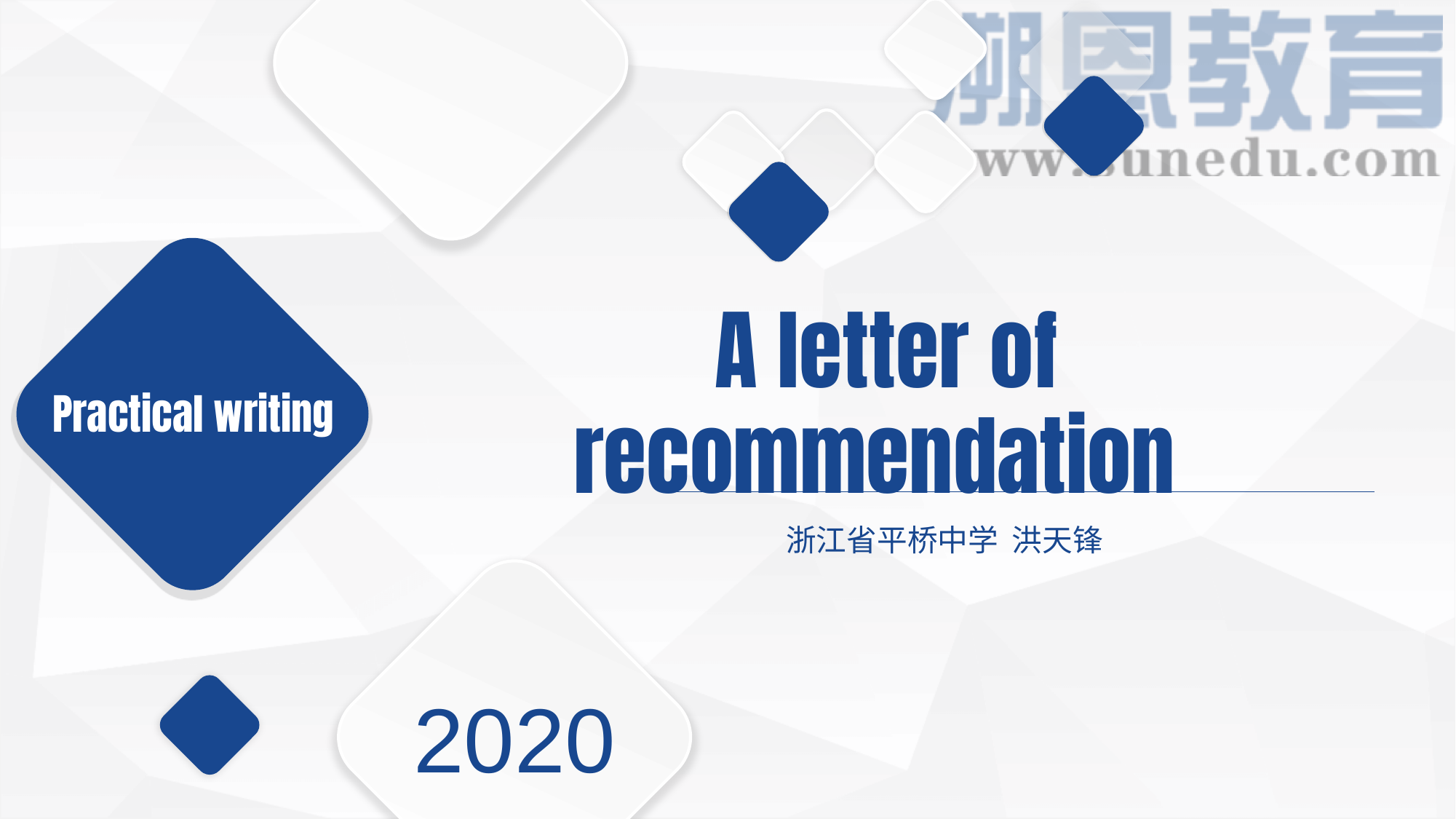

A letter of recommendation
Practical writing
浙江省平桥中学  洪天锋

2020